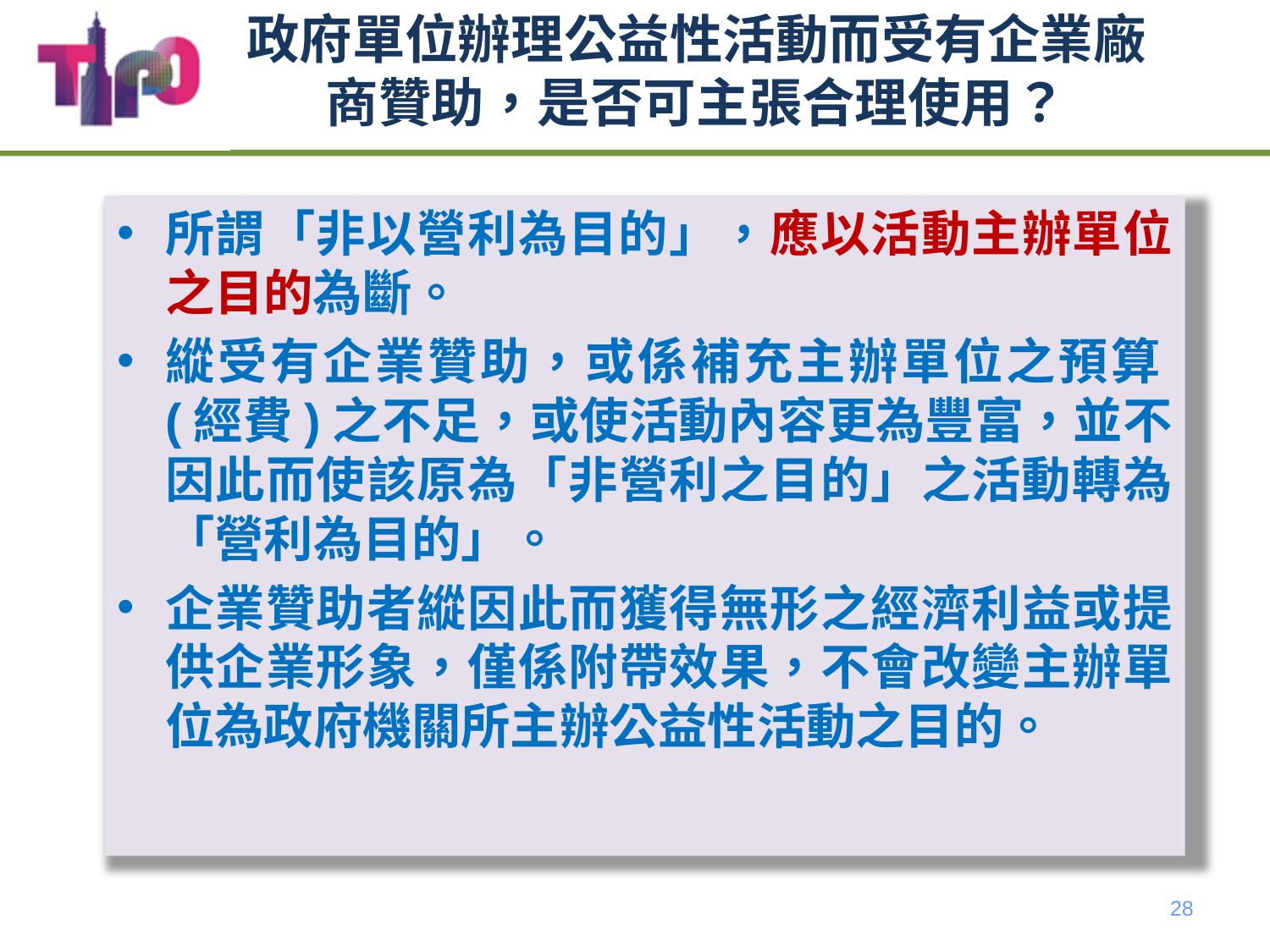

# 政府單位辦理公益性活動而受有企業廠商贊助，是否可主張合理使用？
所謂「非以營利為目的」，應以活動主辦單位之目的為斷。
縱受有企業贊助，或係補充主辦單位之預算(經費)之不足，或使活動內容更為豐富，並不因此而使該原為「非營利之目的」之活動轉為「營利為目的」。
企業贊助者縱因此而獲得無形之經濟利益或提供企業形象，僅係附帶效果，不會改變主辦單位為政府機關所主辦公益性活動之目的。
28